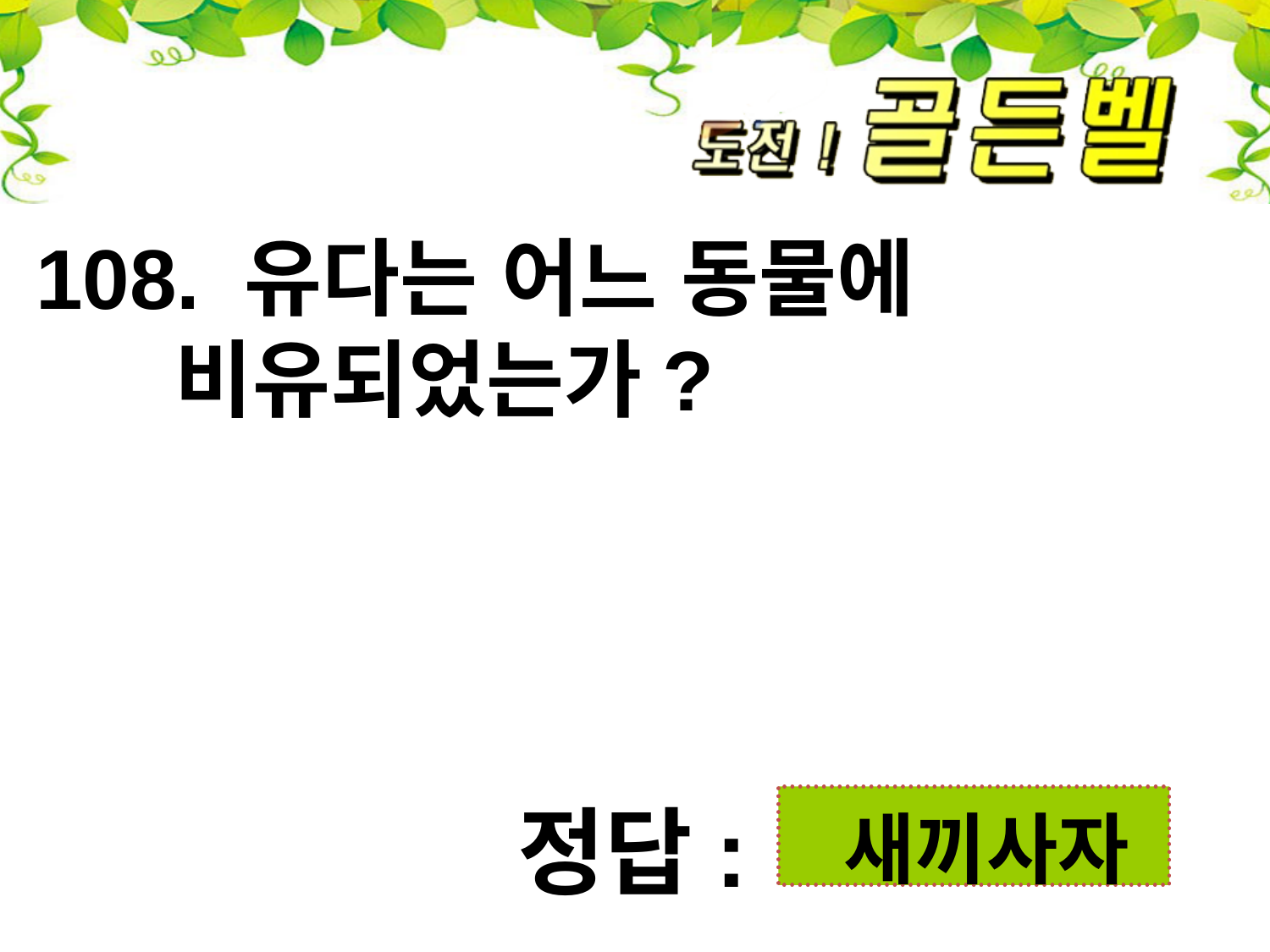

108. 유다는 어느 동물에
      비유되었는가?
첨성대
정답:
 새끼사자